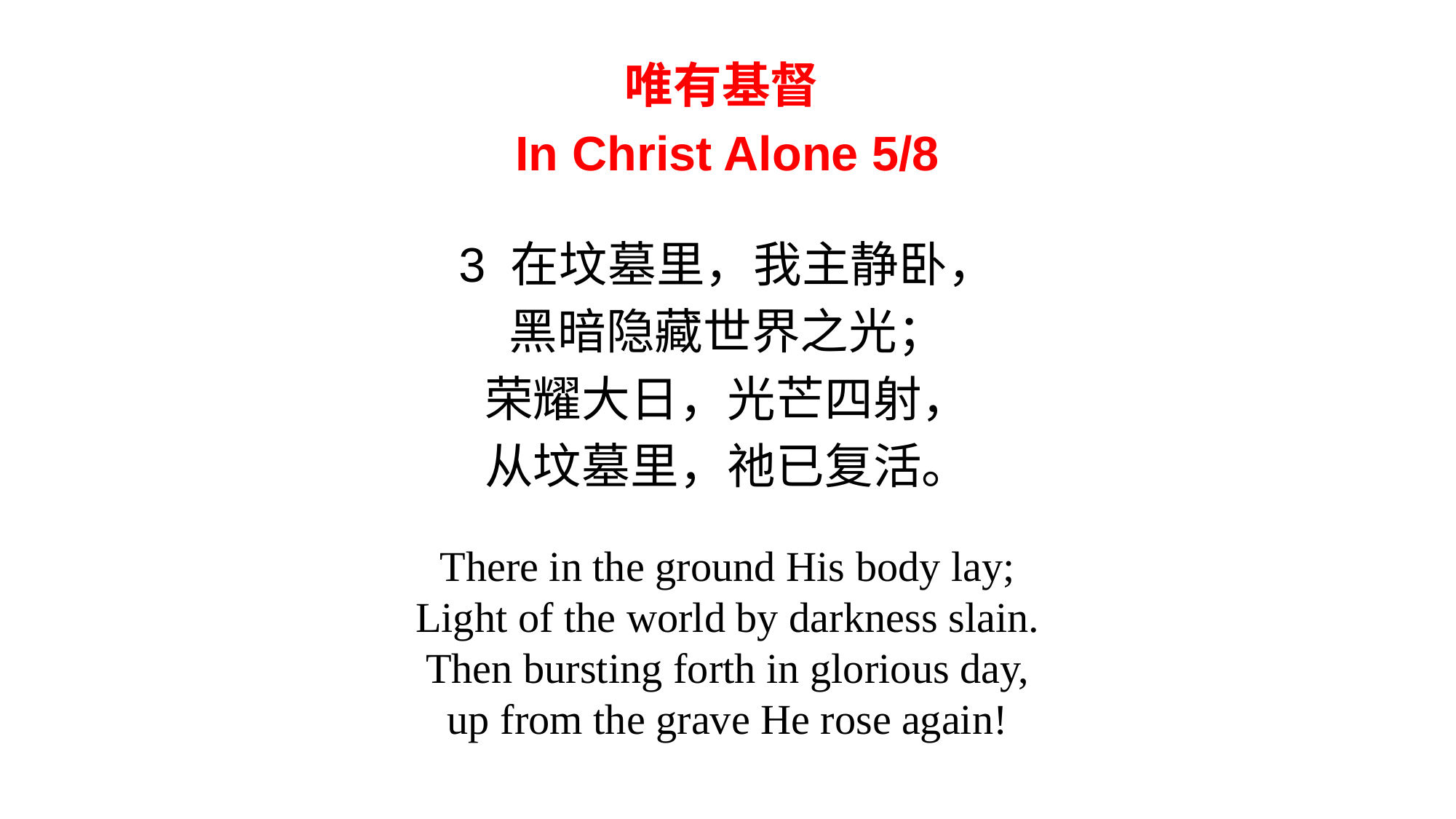

唯有基督
In Christ Alone 5/8
3 在坟墓里，我主静卧，
黑暗隐藏世界之光；
荣耀大日，光芒四射，
从坟墓里，祂已复活。

There in the ground His body lay;
Light of the world by darkness slain.
Then bursting forth in glorious day,
up from the grave He rose again!